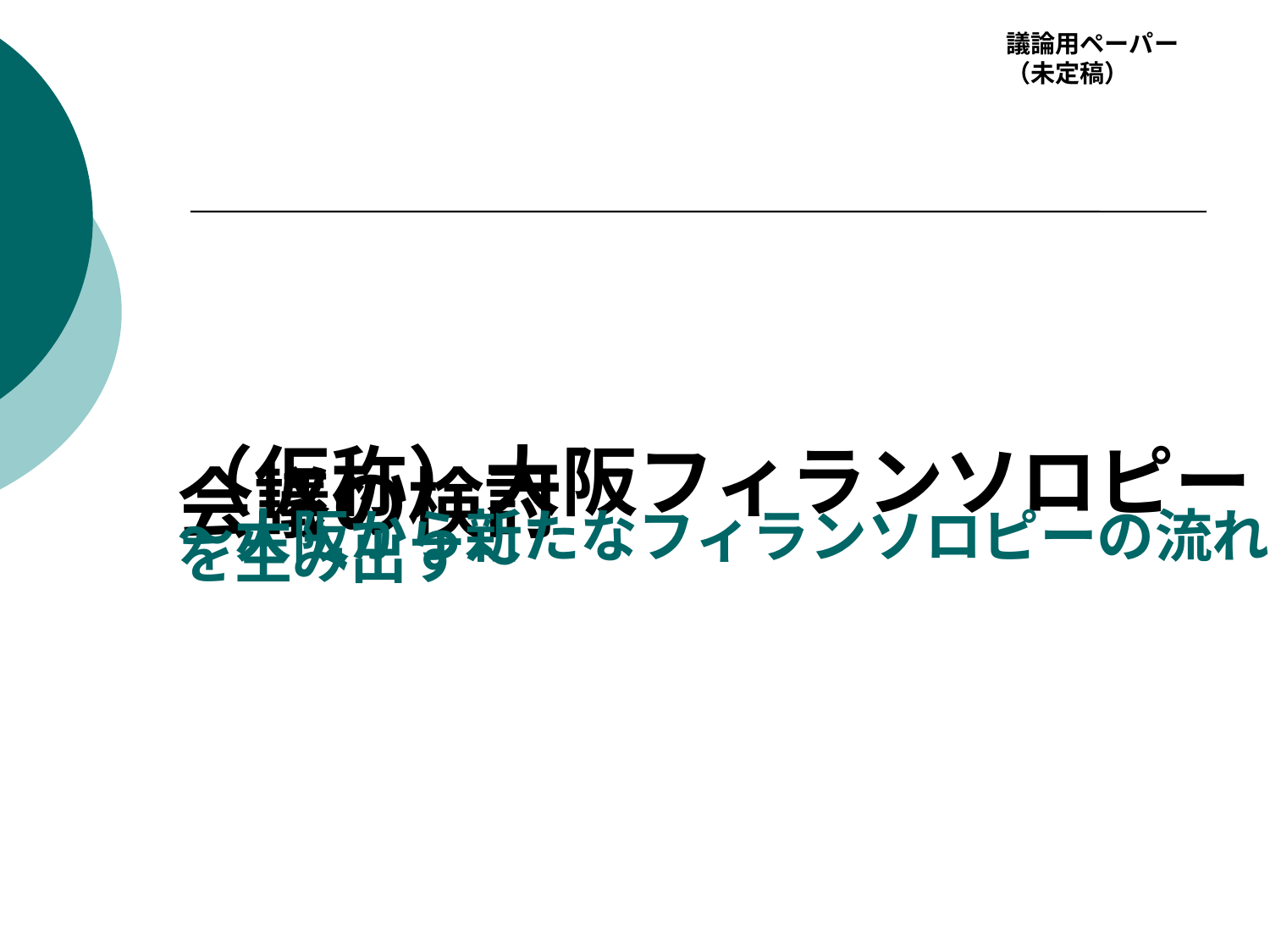

議論用ペーパー
（未定稿）
（仮称）大阪フィランソロピー会議の検討
～大阪から新たなフィランソロピーの流れを生み出す～